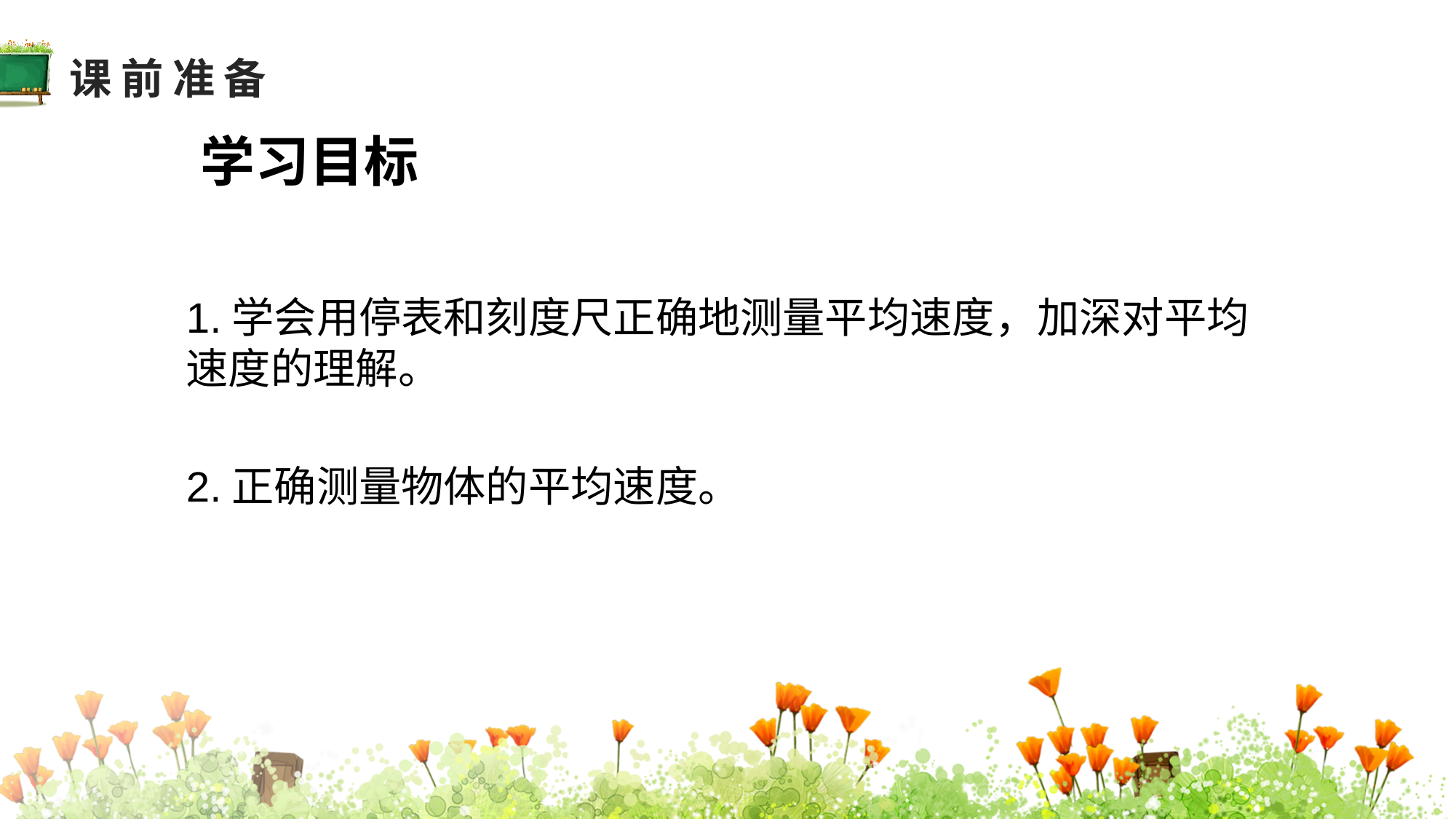

课前准备
学习目标
教学分析
1.学会用停表和刻度尺正确地测量平均速度，加深对平均速度的理解。
2.正确测量物体的平均速度。